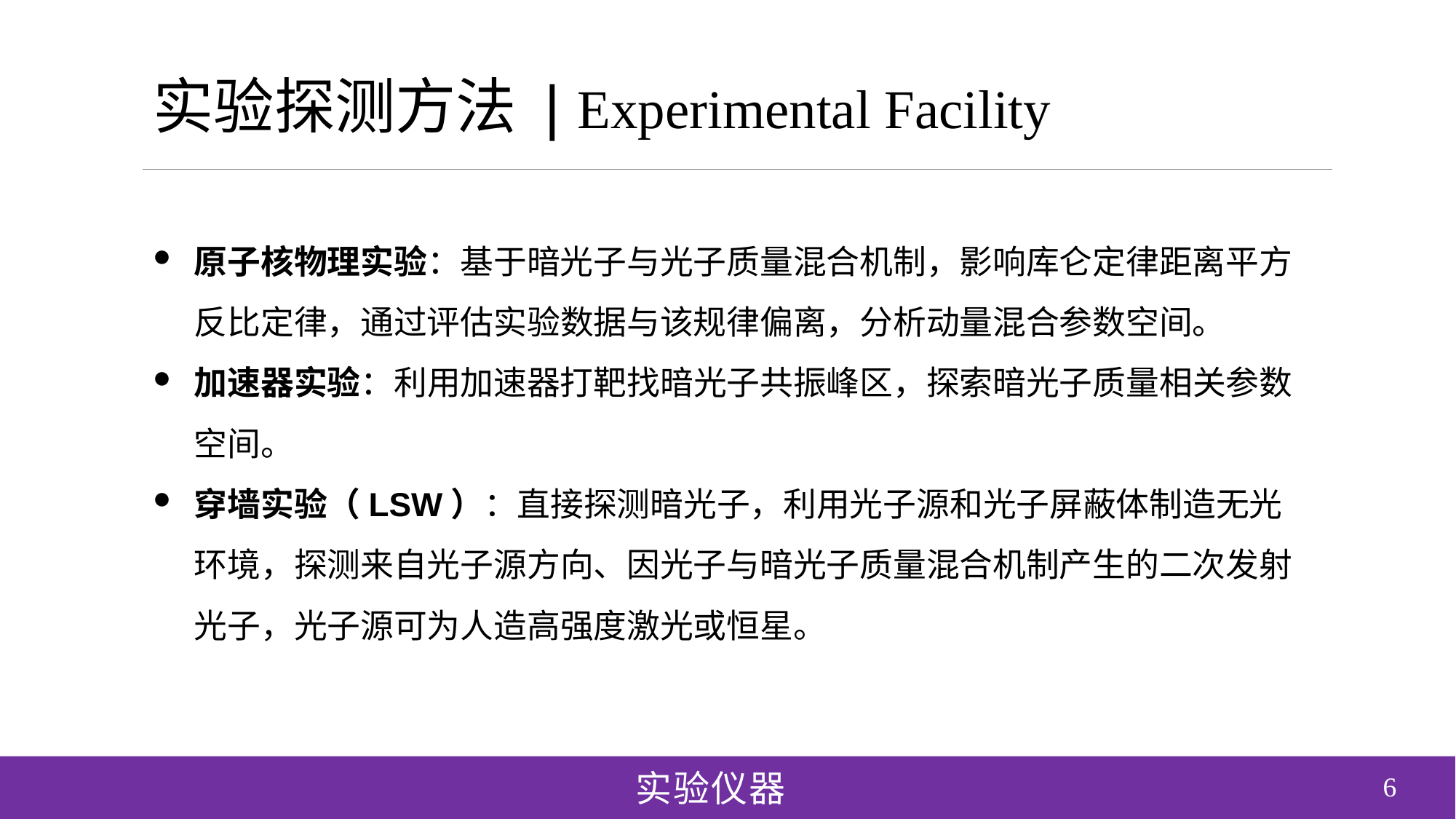

实验探测方法 | Experimental Facility

原子核物理实验：基于暗光子与光子质量混合机制，影响库仑定律距离平方反比定律，通过评估实验数据与该规律偏离，分析动量混合参数空间。
加速器实验：利用加速器打靶找暗光子共振峰区，探索暗光子质量相关参数空间。
穿墙实验（LSW）：直接探测暗光子，利用光子源和光子屏蔽体制造无光环境，探测来自光子源方向、因光子与暗光子质量混合机制产生的二次发射光子，光子源可为人造高强度激光或恒星。

实验仪器

6